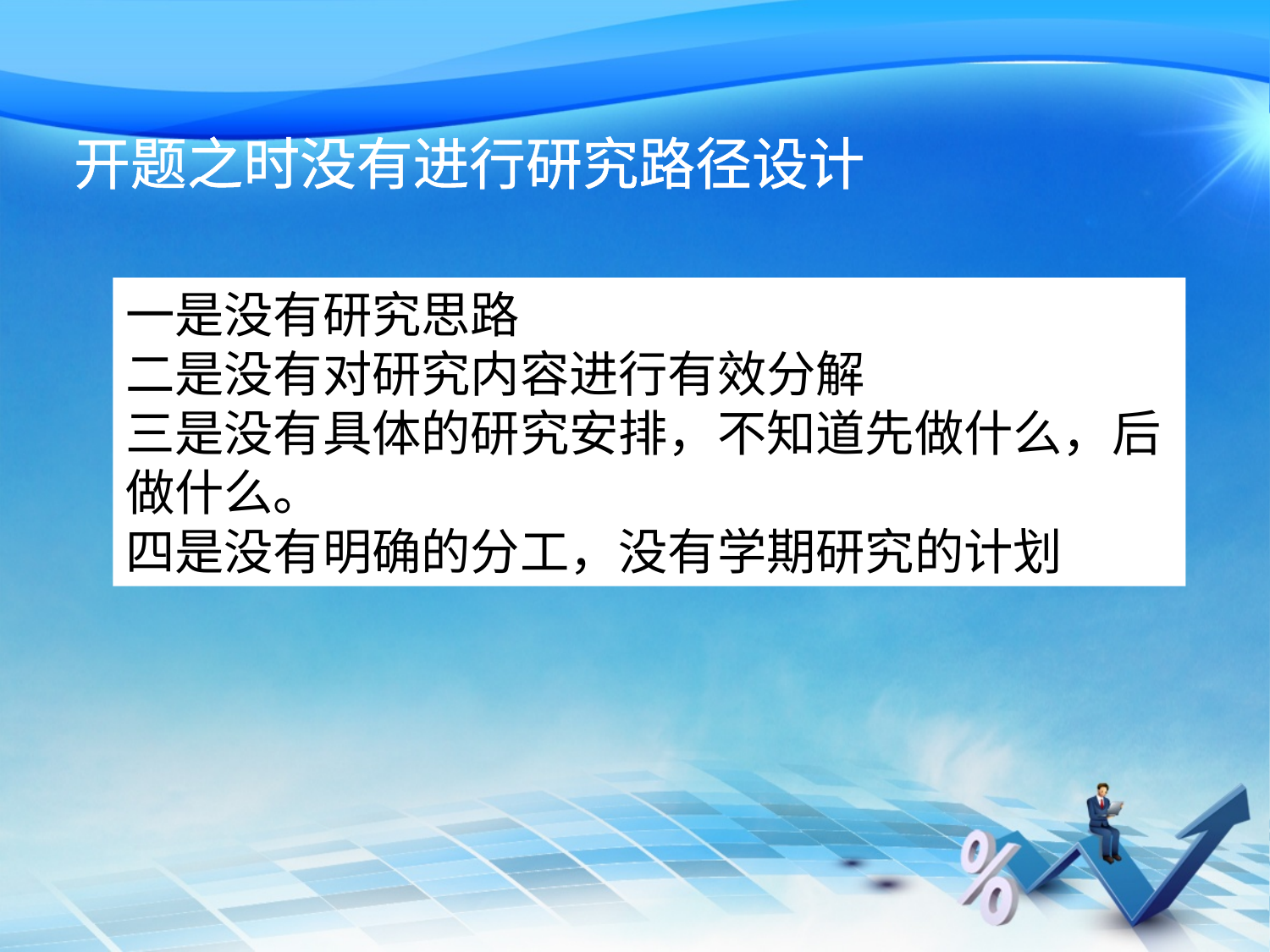

开题之时没有进行研究路径设计
一是没有研究思路
二是没有对研究内容进行有效分解
三是没有具体的研究安排，不知道先做什么，后做什么。
四是没有明确的分工，没有学期研究的计划